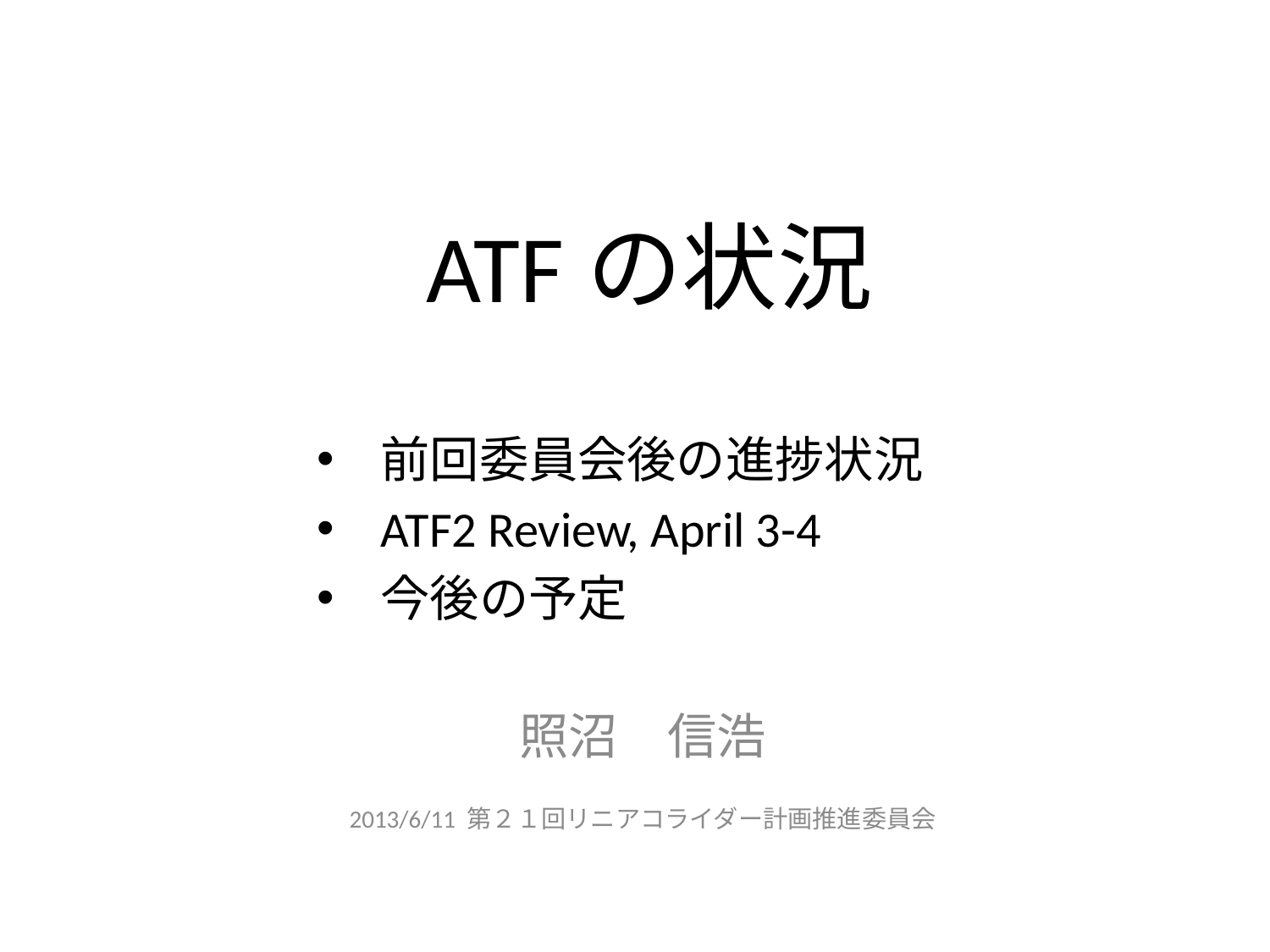

# ATFの状況
前回委員会後の進捗状況
ATF2 Review, April 3-4
今後の予定

照沼　信浩

2013/6/11 第２１回リニアコライダー計画推進委員会